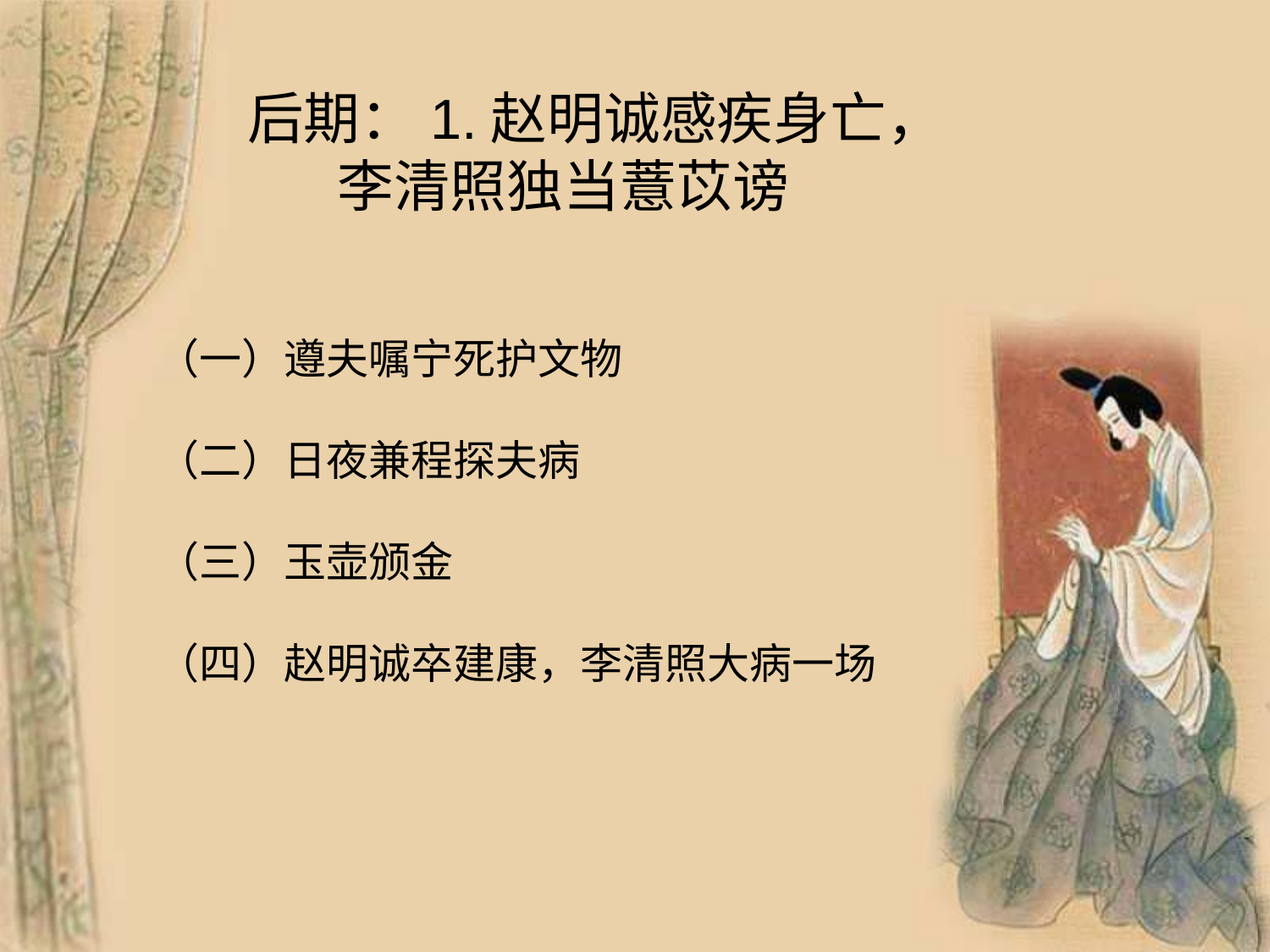

后期：1.赵明诚感疾身亡，
      李清照独当薏苡谤
（一）遵夫嘱宁死护文物

（二）日夜兼程探夫病

（三）玉壶颁金

（四）赵明诚卒建康，李清照大病一场